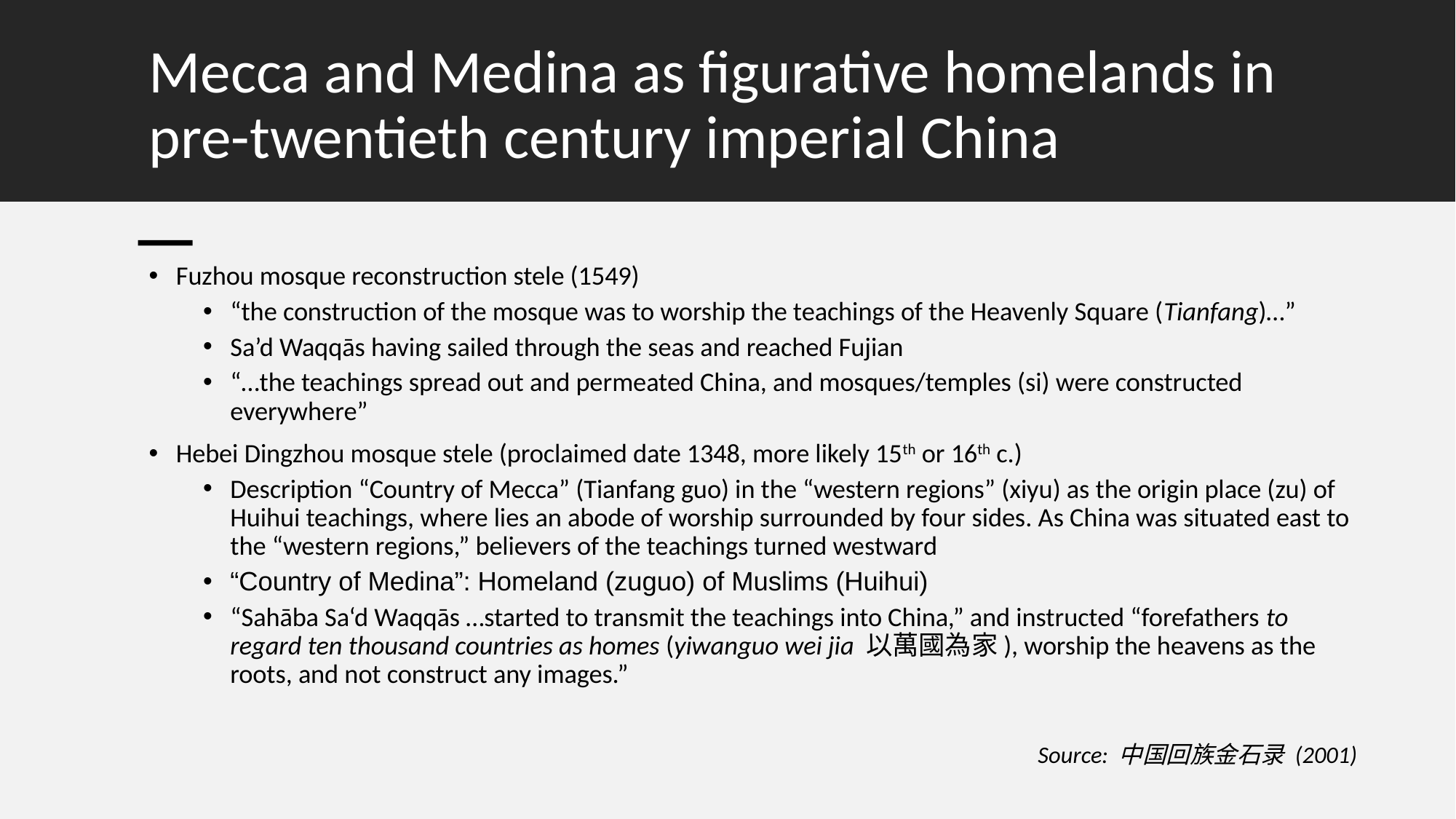

# Mecca and Medina as figurative homelands in pre-twentieth century imperial China

Fuzhou mosque reconstruction stele (1549)
“the construction of the mosque was to worship the teachings of the Heavenly Square (Tianfang)…”
Sa’d Waqqās having sailed through the seas and reached Fujian
“…the teachings spread out and permeated China, and mosques/temples (si) were constructed everywhere”
Hebei Dingzhou mosque stele (proclaimed date 1348, more likely 15th or 16th c.)
Description “Country of Mecca” (Tianfang guo) in the “western regions” (xiyu) as the origin place (zu) of Huihui teachings, where lies an abode of worship surrounded by four sides. As China was situated east to the “western regions,” believers of the teachings turned westward
“Country of Medina”: Homeland (zuguo) of Muslims (Huihui)
“Sahāba Sa‘d Waqqās …started to transmit the teachings into China,” and instructed “forefathers to regard ten thousand countries as homes (yiwanguo wei jia 以萬國為家), worship the heavens as the roots, and not construct any images.”

Source: 中国回族金石录 (2001)